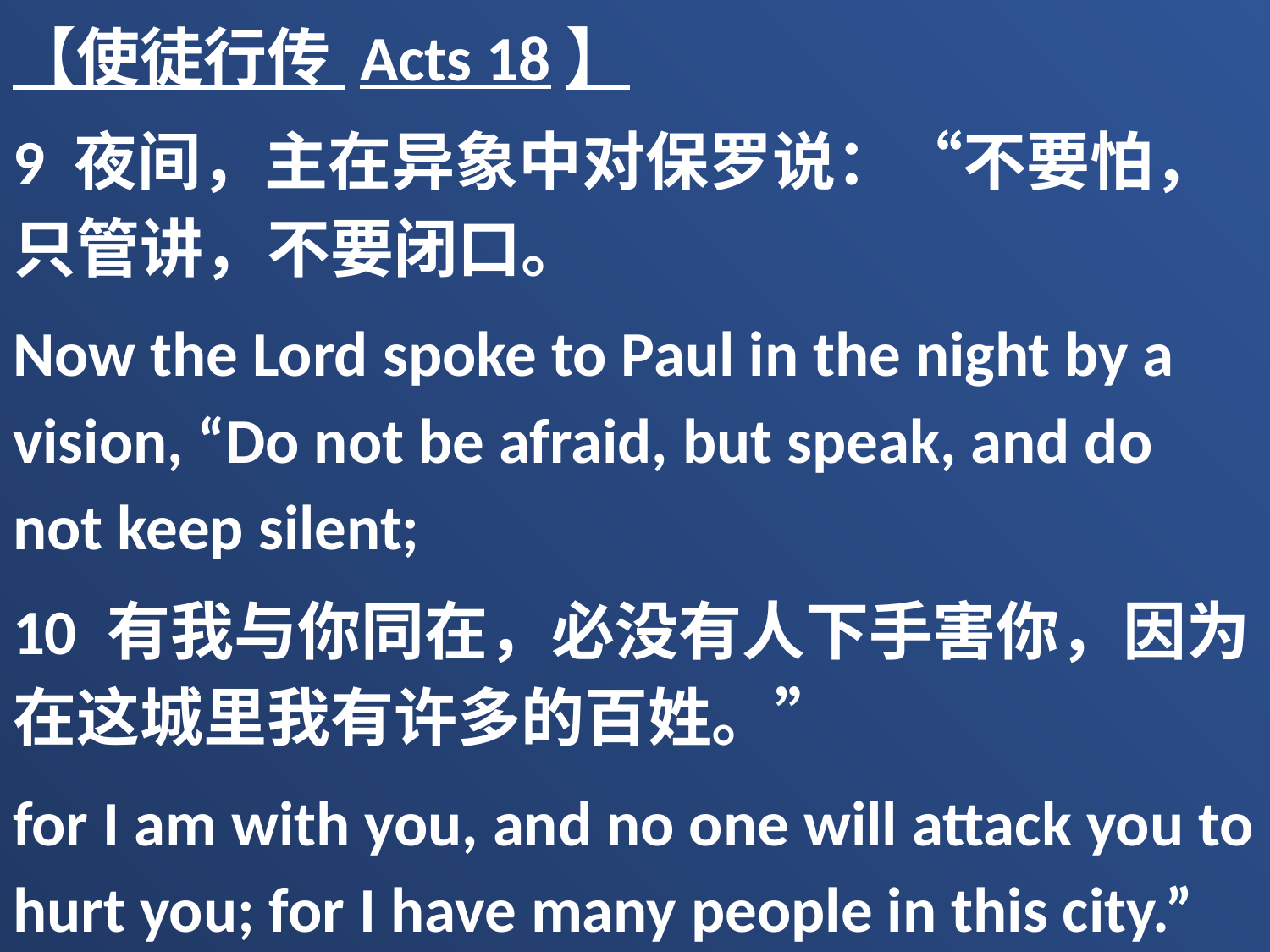

【使徒行传 Acts 18】
9 夜间，主在异象中对保罗说：“不要怕，只管讲，不要闭口。
Now the Lord spoke to Paul in the night by a vision, “Do not be afraid, but speak, and do not keep silent;
10 有我与你同在，必没有人下手害你，因为在这城里我有许多的百姓。”
for I am with you, and no one will attack you to hurt you; for I have many people in this city.”